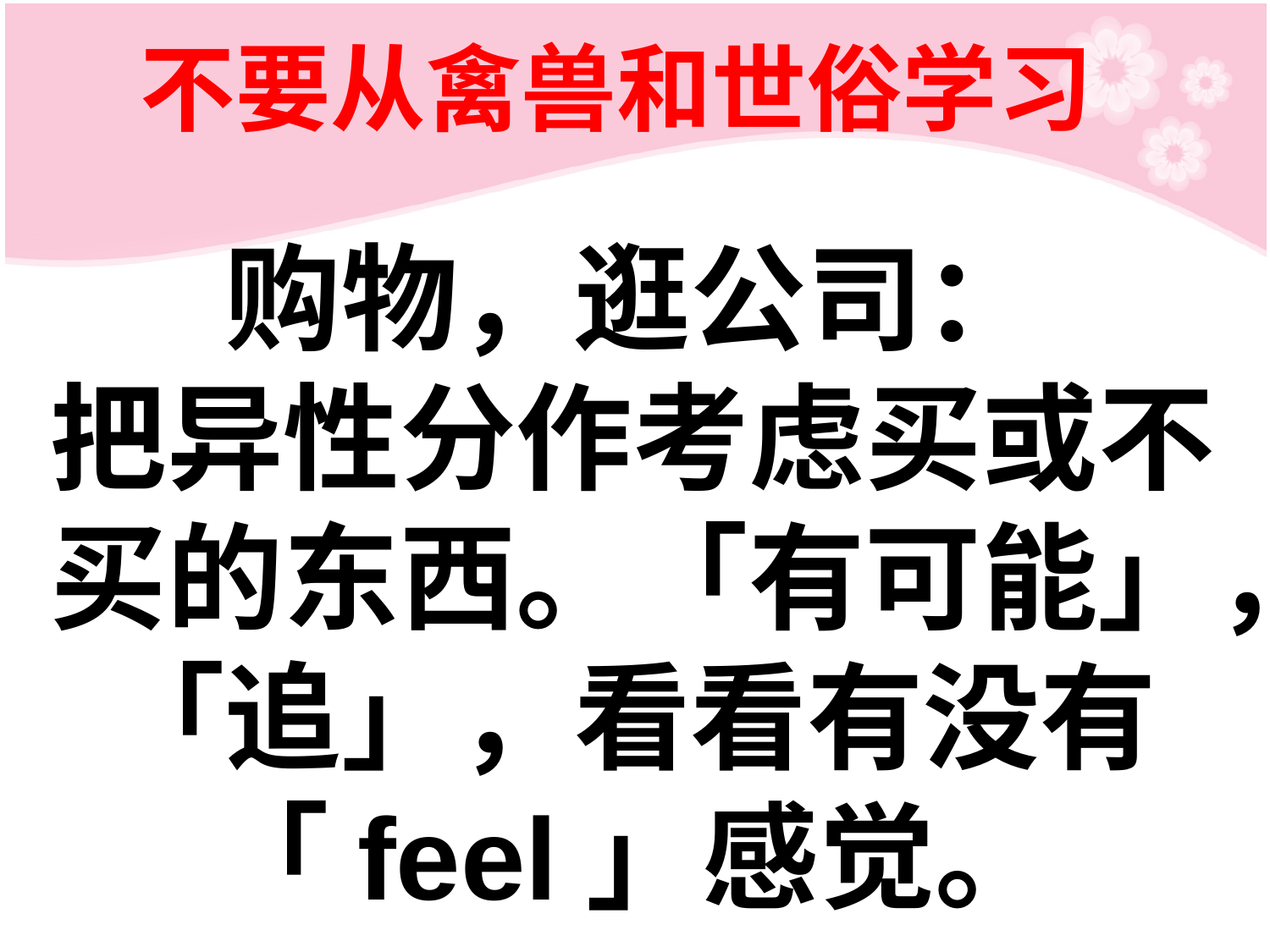

# 不要从禽兽和世俗学习
购物，逛公司：
把异性分作考虑买或不买的东西。「有可能」，「追」，看看有没有「feel」感觉。